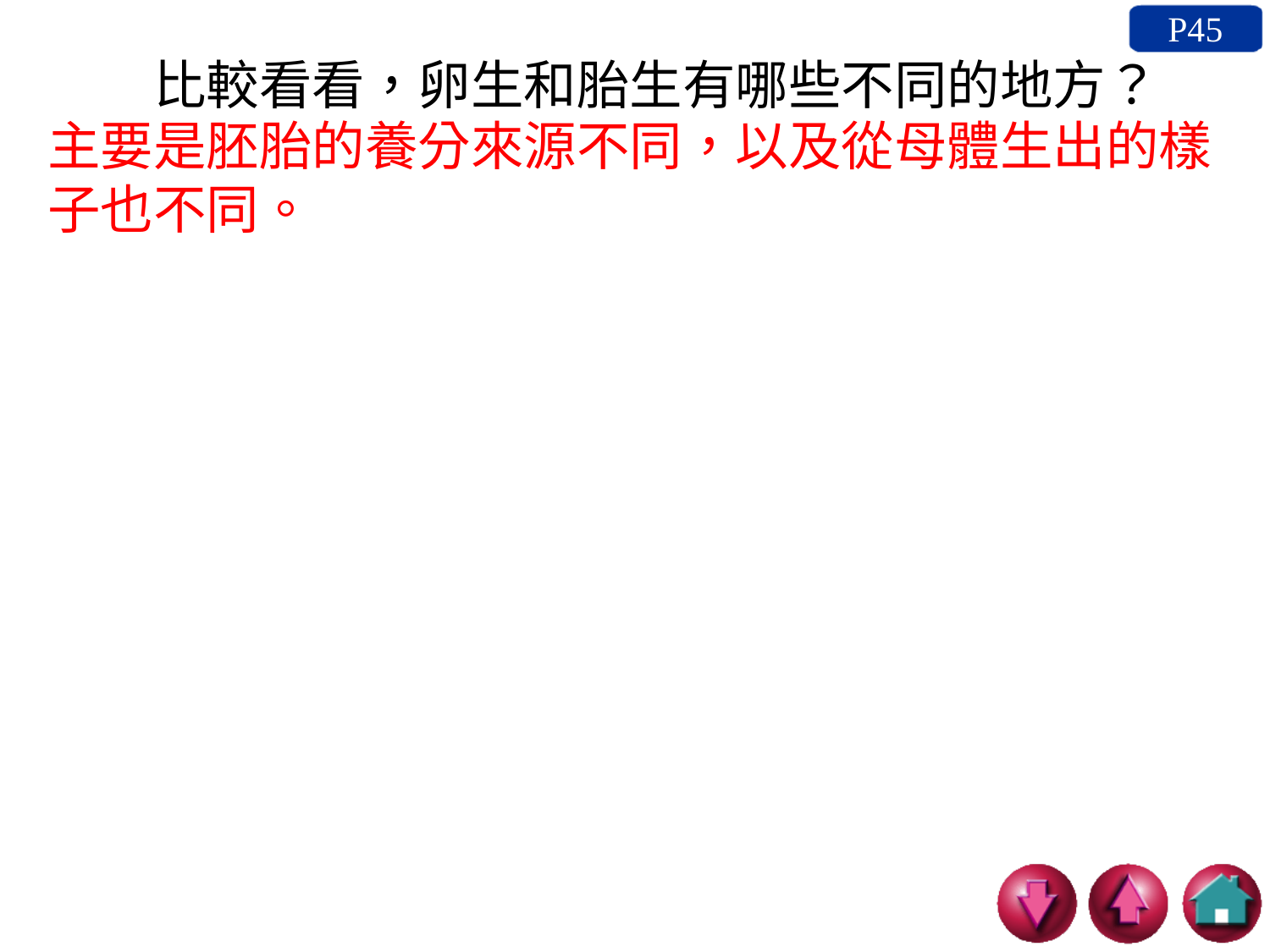

P45
　　比較看看，卵生和胎生有哪些不同的地方？
主要是胚胎的養分來源不同，以及從母體生出的樣子也不同。